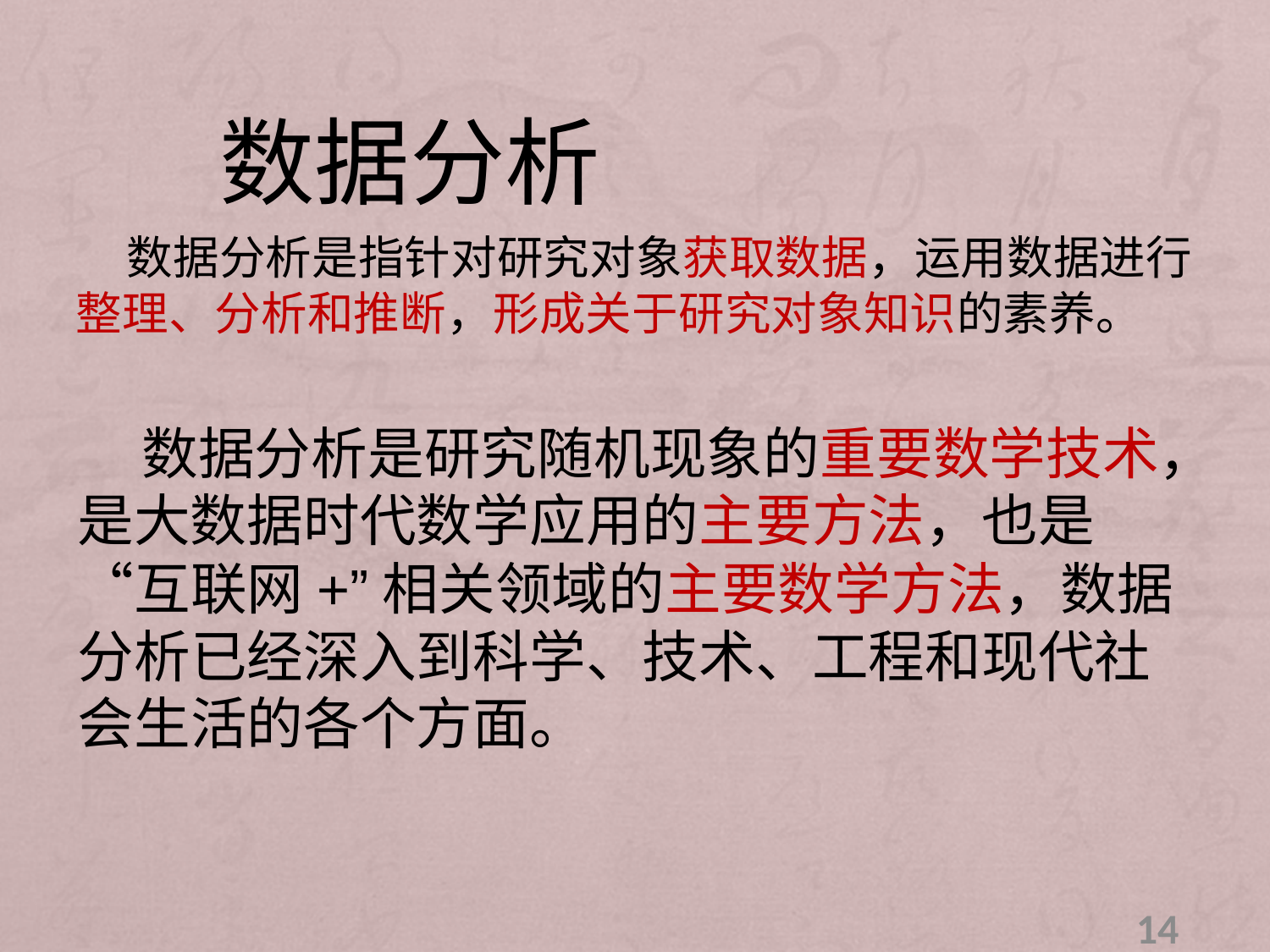

数据分析
    数据分析是指针对研究对象获取数据，运用数据进行整理、分析和推断，形成关于研究对象知识的素养。

    数据分析是研究随机现象的重要数学技术，是大数据时代数学应用的主要方法，也是“互联网+”相关领域的主要数学方法，数据分析已经深入到科学、技术、工程和现代社会生活的各个方面。
14